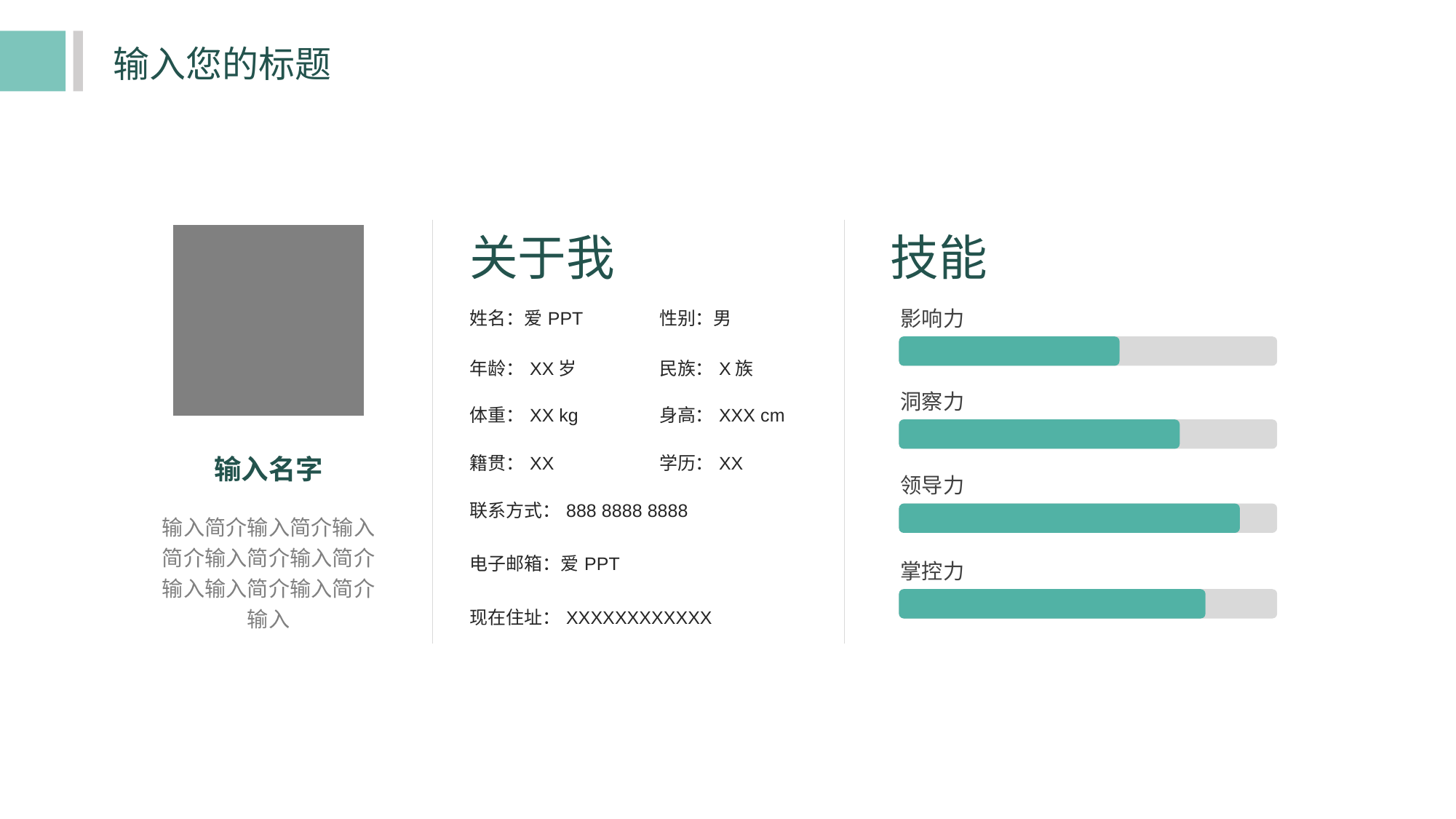

输入您的标题

关于我
技能
| 姓名：爱PPT | 性别：男 |
| --- | --- |
| 年龄：XX岁 | 民族：X族 |
| 体重：XX kg | 身高：XXX cm |
| 籍贯：XX | 学历：XX |
| 联系方式：888 8888 8888 |  |
| 电子邮箱：爱PPT |  |
| 现在住址：XXXXXXXXXXXX |  |
影响力

洞察力

输入名字
领导力
输入简介输入简介输入简介输入简介输入简介输入输入简介输入简介输入

掌控力